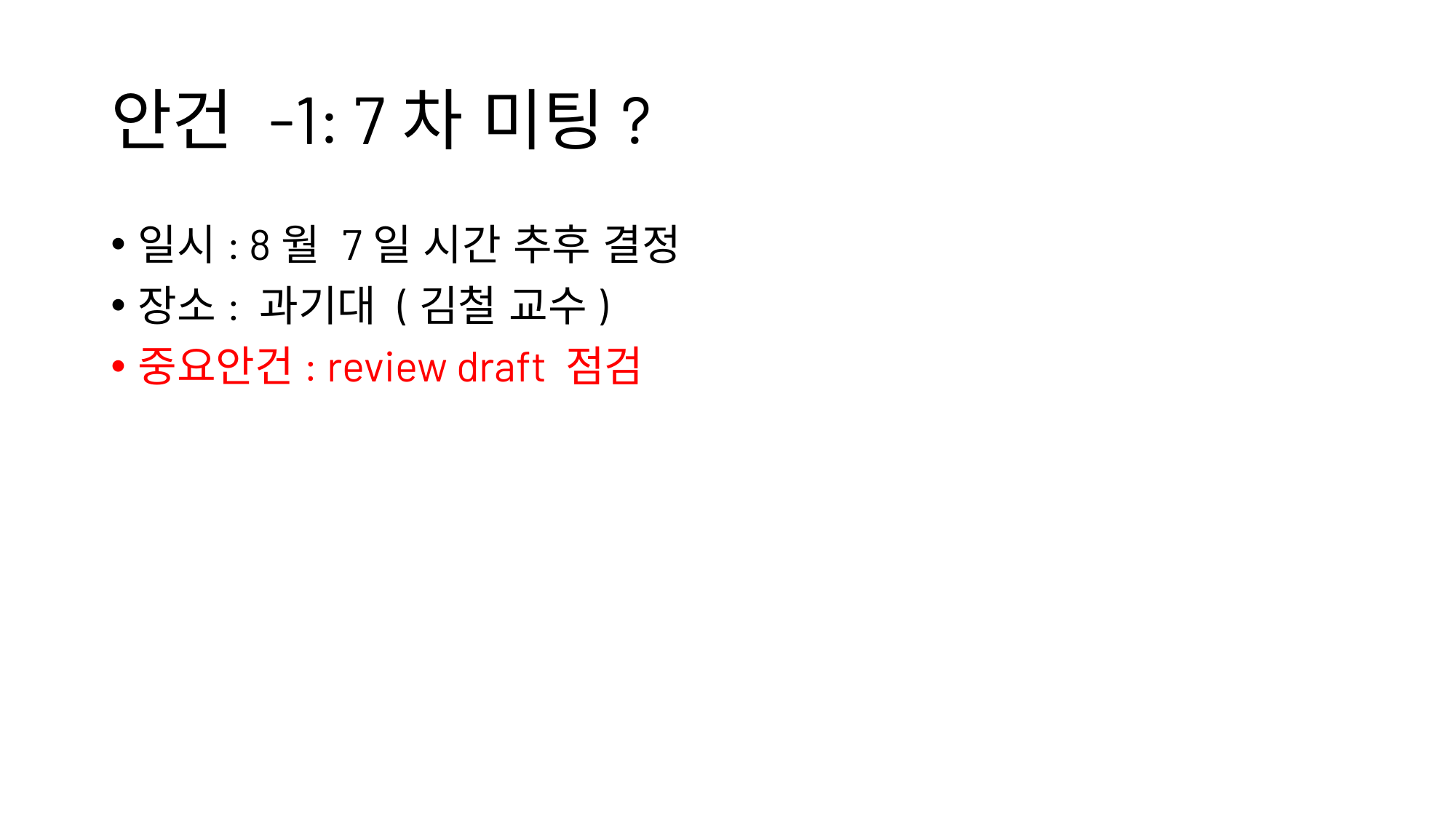

# 안건 -1: 7차 미팅?
일시: 8월 7일 시간 추후 결정
장소: 과기대 (김철 교수)
중요안건: review draft 점검